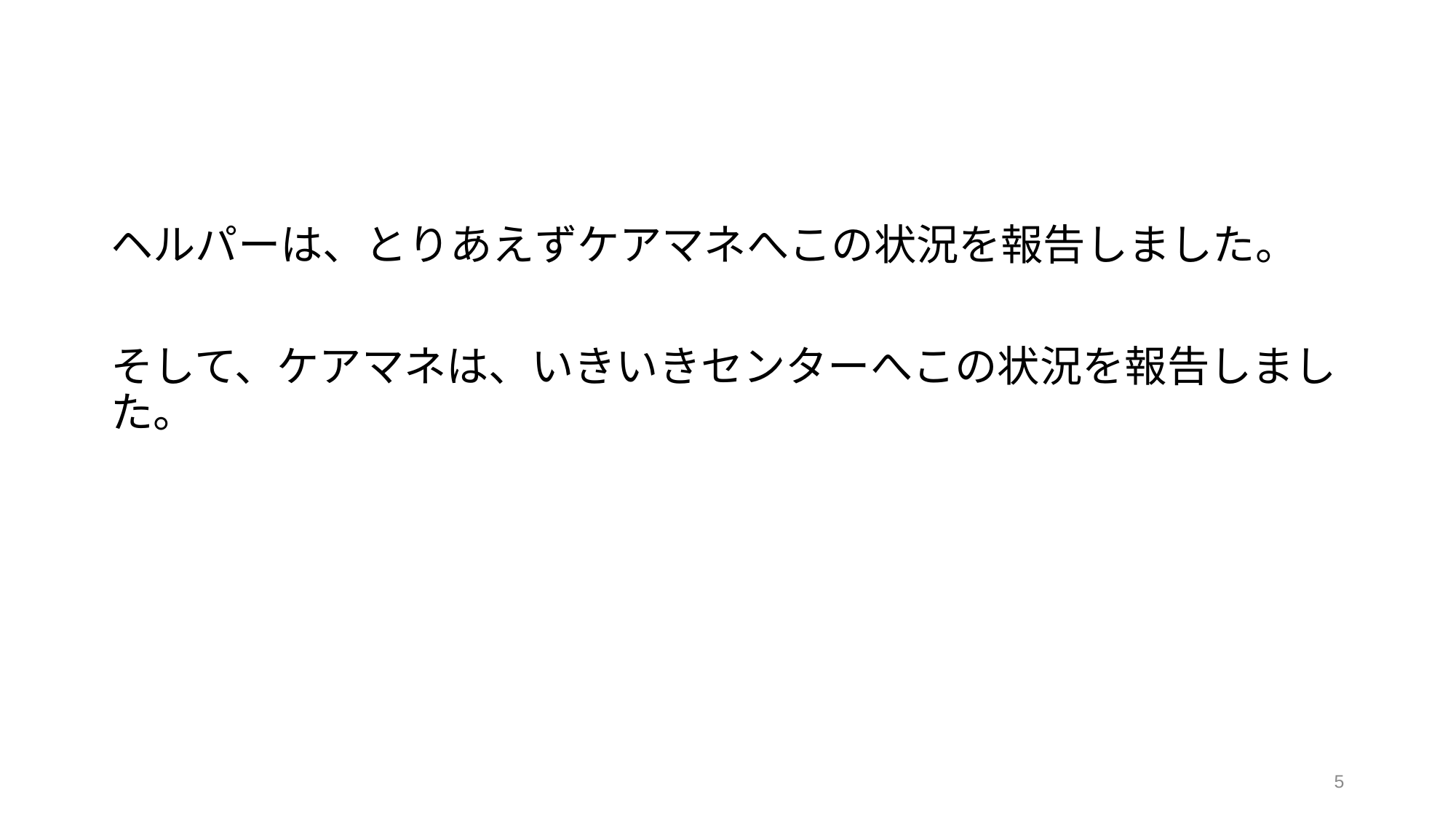

#
ヘルパーは、とりあえずケアマネへこの状況を報告しました。

そして、ケアマネは、いきいきセンターへこの状況を報告しました。

5